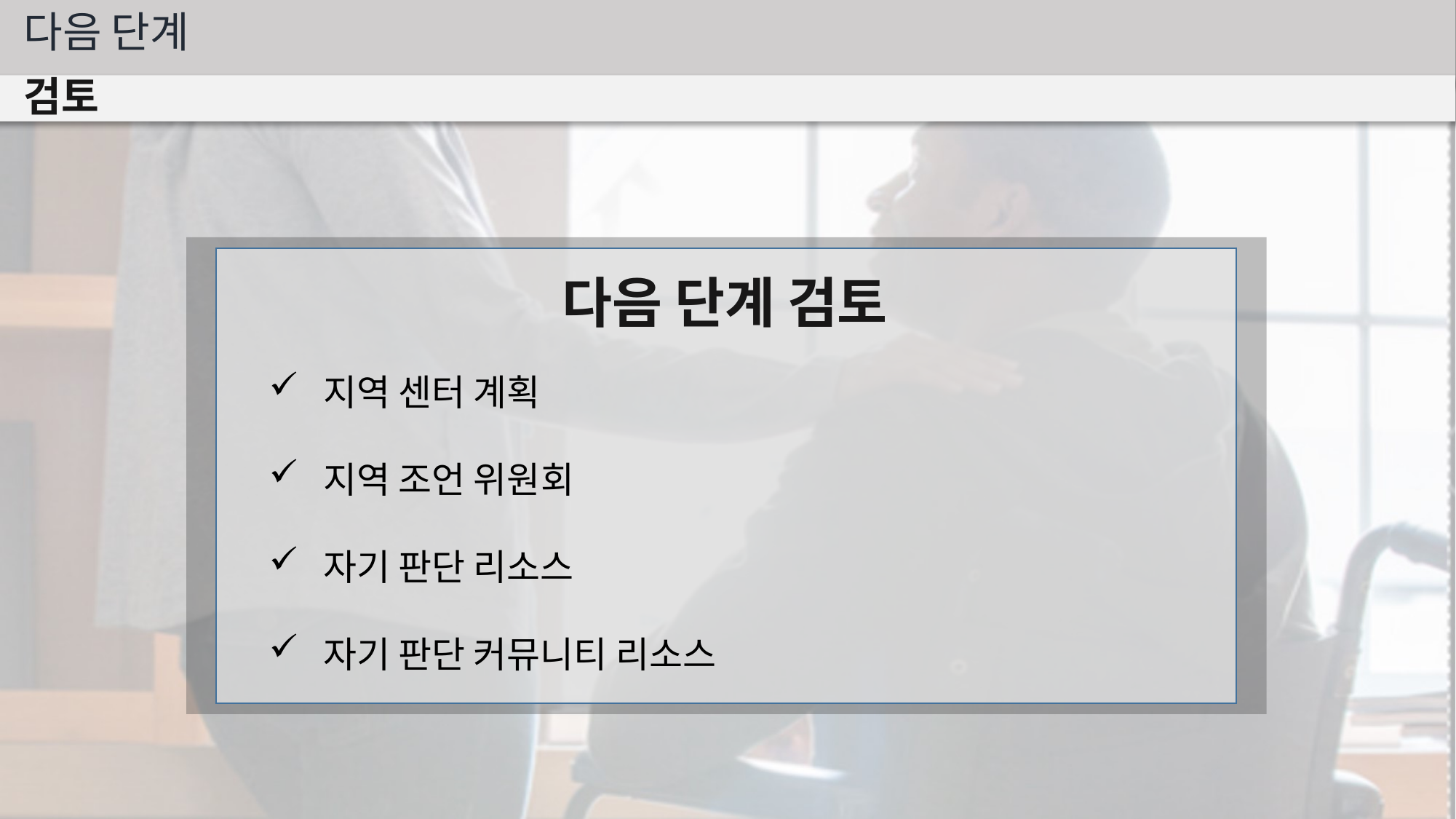

다음 단계
검토

다음 단계 검토
지역 센터 계획

지역 조언 위원회

자기 판단 리소스

자기 판단 커뮤니티 리소스